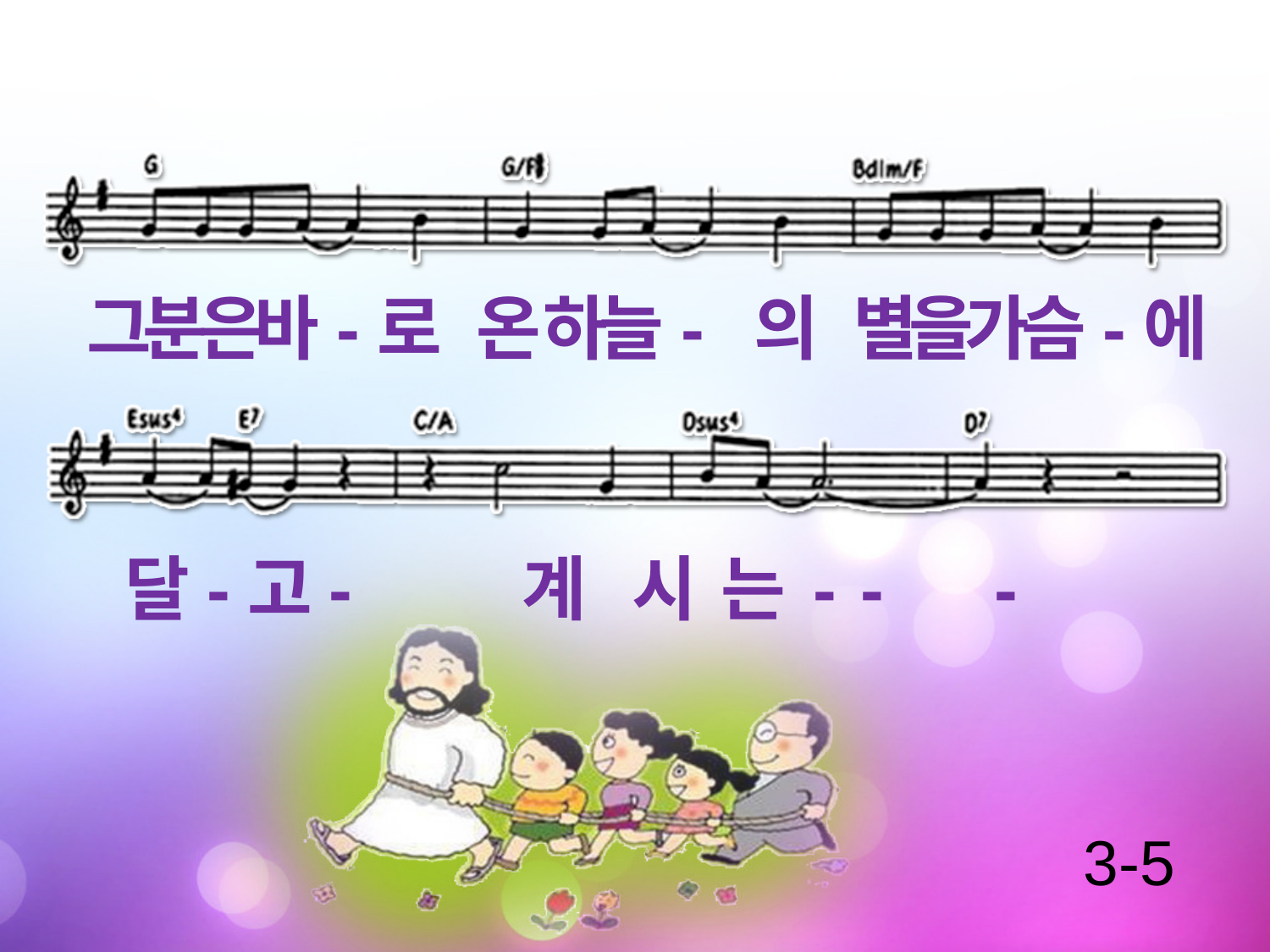

그분은바-로    온 하늘-   의    별을가슴-에
달-고-              계     시   는 -   -           -
3-5